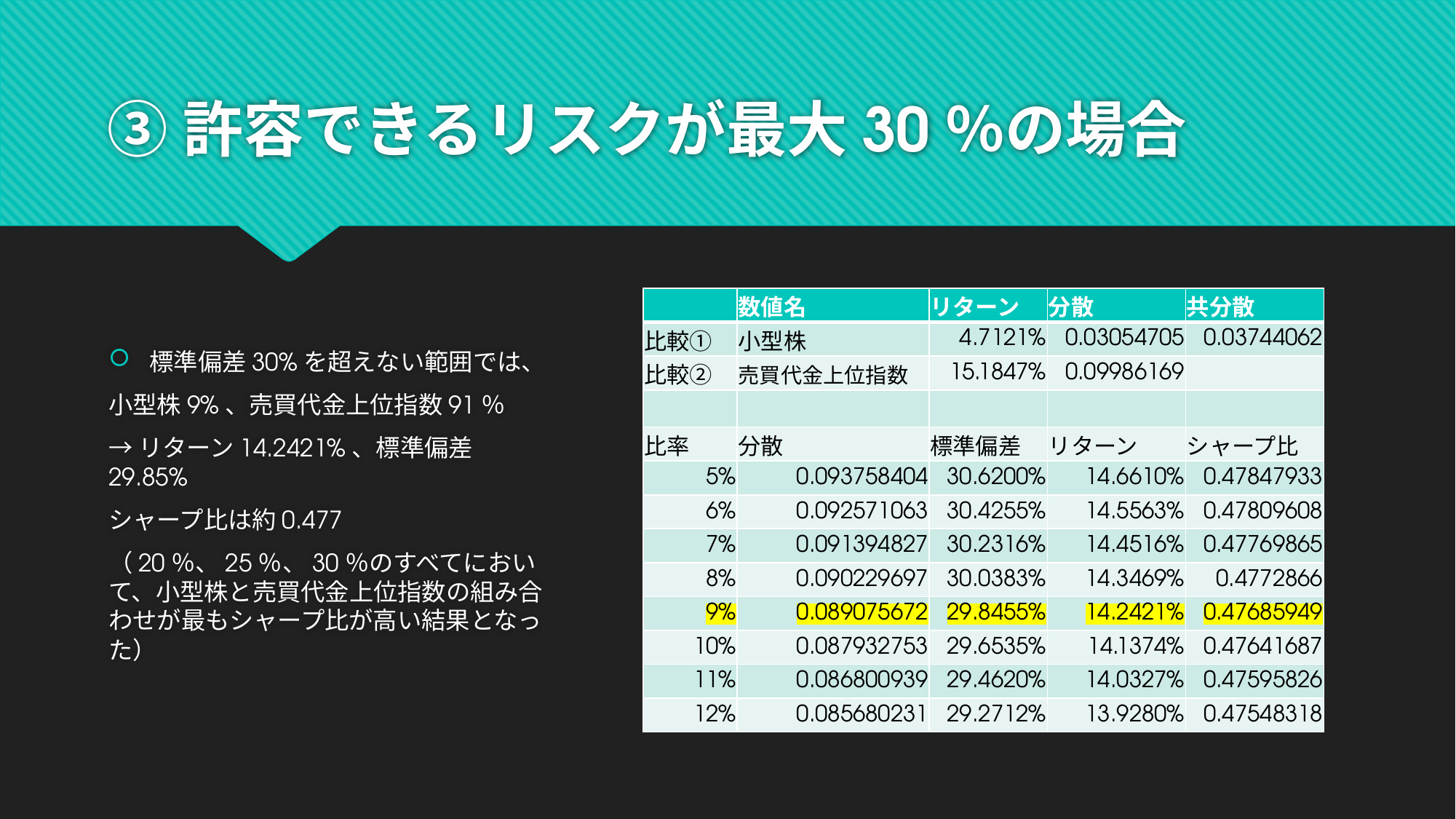

# ③許容できるリスクが最大30％の場合
標準偏差30%を超えない範囲では、
小型株9%、売買代金上位指数91％
→リターン14.2421%、標準偏差29.85%
シャープ比は約0.477
（20％、25％、30％のすべてにおいて、小型株と売買代金上位指数の組み合わせが最もシャープ比が高い結果となった）
|  | 数値名 | リターン | 分散 | 共分散 |
| --- | --- | --- | --- | --- |
| 比較① | 小型株 | 4.7121% | 0.03054705 | 0.03744062 |
| 比較② | 売買代金上位指数 | 15.1847% | 0.09986169 |  |
|  |  |  |  |  |
| 比率 | 分散 | 標準偏差 | リターン | シャープ比 |
| 5% | 0.093758404 | 30.6200% | 14.6610% | 0.47847933 |
| 6% | 0.092571063 | 30.4255% | 14.5563% | 0.47809608 |
| 7% | 0.091394827 | 30.2316% | 14.4516% | 0.47769865 |
| 8% | 0.090229697 | 30.0383% | 14.3469% | 0.4772866 |
| 9% | 0.089075672 | 29.8455% | 14.2421% | 0.47685949 |
| 10% | 0.087932753 | 29.6535% | 14.1374% | 0.47641687 |
| 11% | 0.086800939 | 29.4620% | 14.0327% | 0.47595826 |
| 12% | 0.085680231 | 29.2712% | 13.9280% | 0.47548318 |